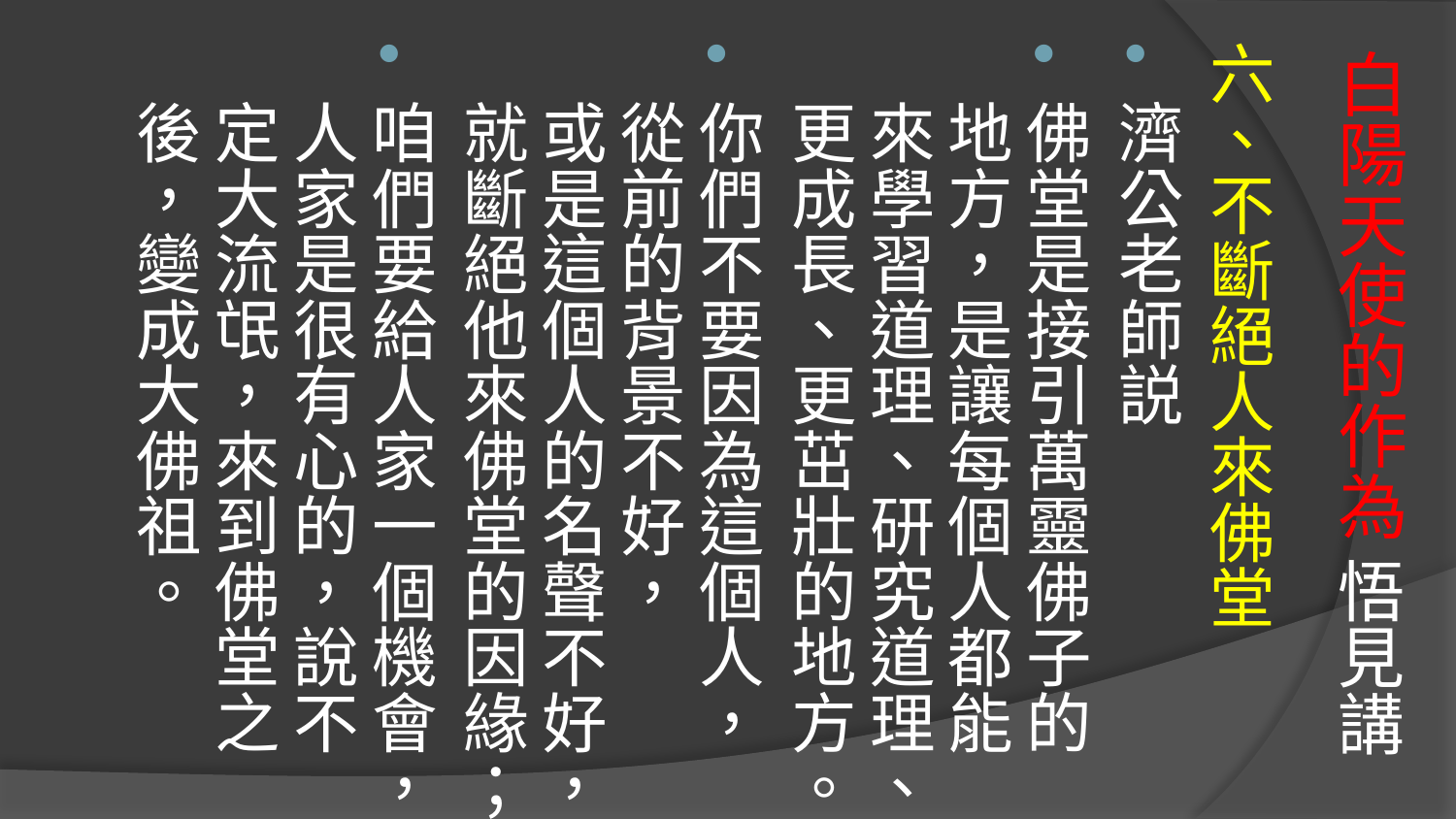

# 白陽天使的作為 悟見講
六、不斷絕人來佛堂
濟公老師説
佛堂是接引萬靈佛子的地方，是讓每個人都能來學習道理、研究道理、更成長、更茁壯的地方。
你們不要因為這個人，從前的背景不好，
或是這個人的名聲不好，就斷絕他來佛堂的因緣；
咱們要給人家一個機會，人家是很有心的，說不定大流氓，來到佛堂之後，變成大佛祖。